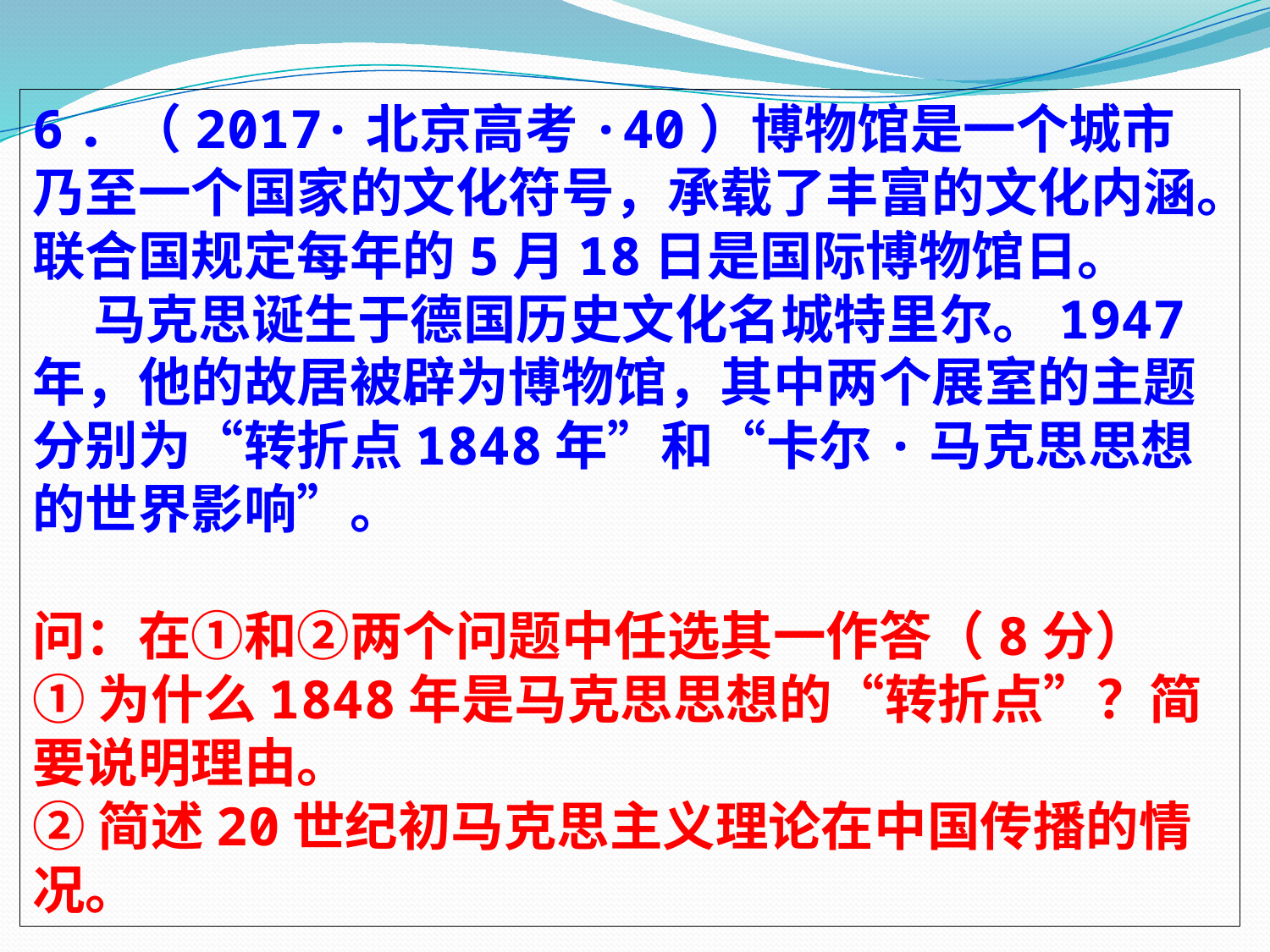

6．（2017·北京高考·40）博物馆是一个城市乃至一个国家的文化符号，承载了丰富的文化内涵。联合国规定每年的5月18日是国际博物馆日。
    马克思诞生于德国历史文化名城特里尔。1947年，他的故居被辟为博物馆，其中两个展室的主题分别为“转折点1848年”和“卡尔·马克思思想的世界影响”。

问：在①和②两个问题中任选其一作答（8分）
①为什么1848年是马克思思想的“转折点”？简要说明理由。
②简述20世纪初马克思主义理论在中国传播的情况。